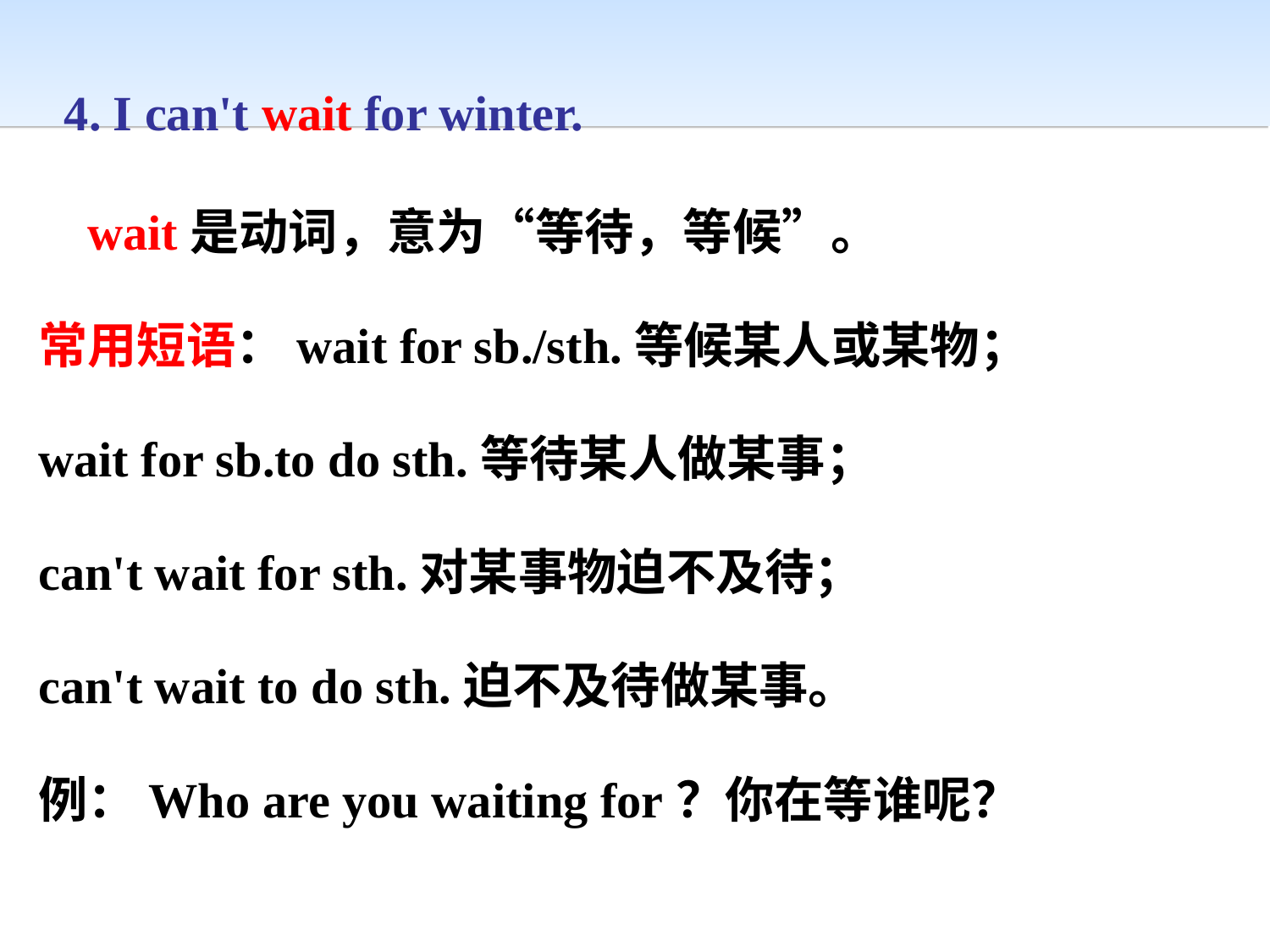

4. I can't wait for winter.
    wait是动词，意为“等待，等候”。
常用短语：wait for sb./sth.等候某人或某物；
wait for sb.to do sth.等待某人做某事；
can't wait for sth.对某事物迫不及待；
can't wait to do sth.迫不及待做某事。
例：Who are you waiting for？你在等谁呢？